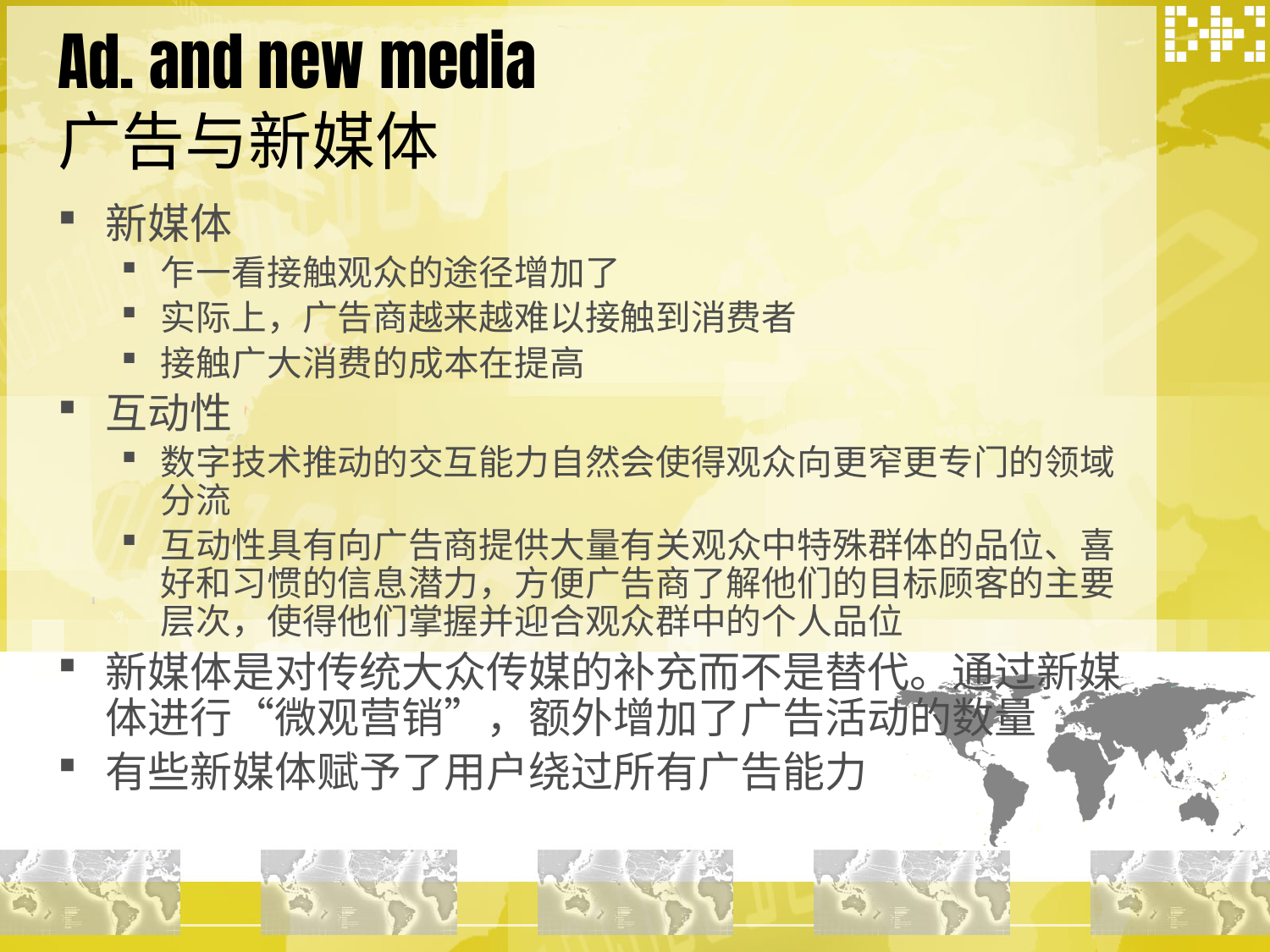

# Ad. and new media 广告与新媒体
新媒体
乍一看接触观众的途径增加了
实际上，广告商越来越难以接触到消费者
接触广大消费的成本在提高
互动性
数字技术推动的交互能力自然会使得观众向更窄更专门的领域分流
互动性具有向广告商提供大量有关观众中特殊群体的品位、喜好和习惯的信息潜力，方便广告商了解他们的目标顾客的主要层次，使得他们掌握并迎合观众群中的个人品位
新媒体是对传统大众传媒的补充而不是替代。通过新媒体进行“微观营销”，额外增加了广告活动的数量
有些新媒体赋予了用户绕过所有广告能力